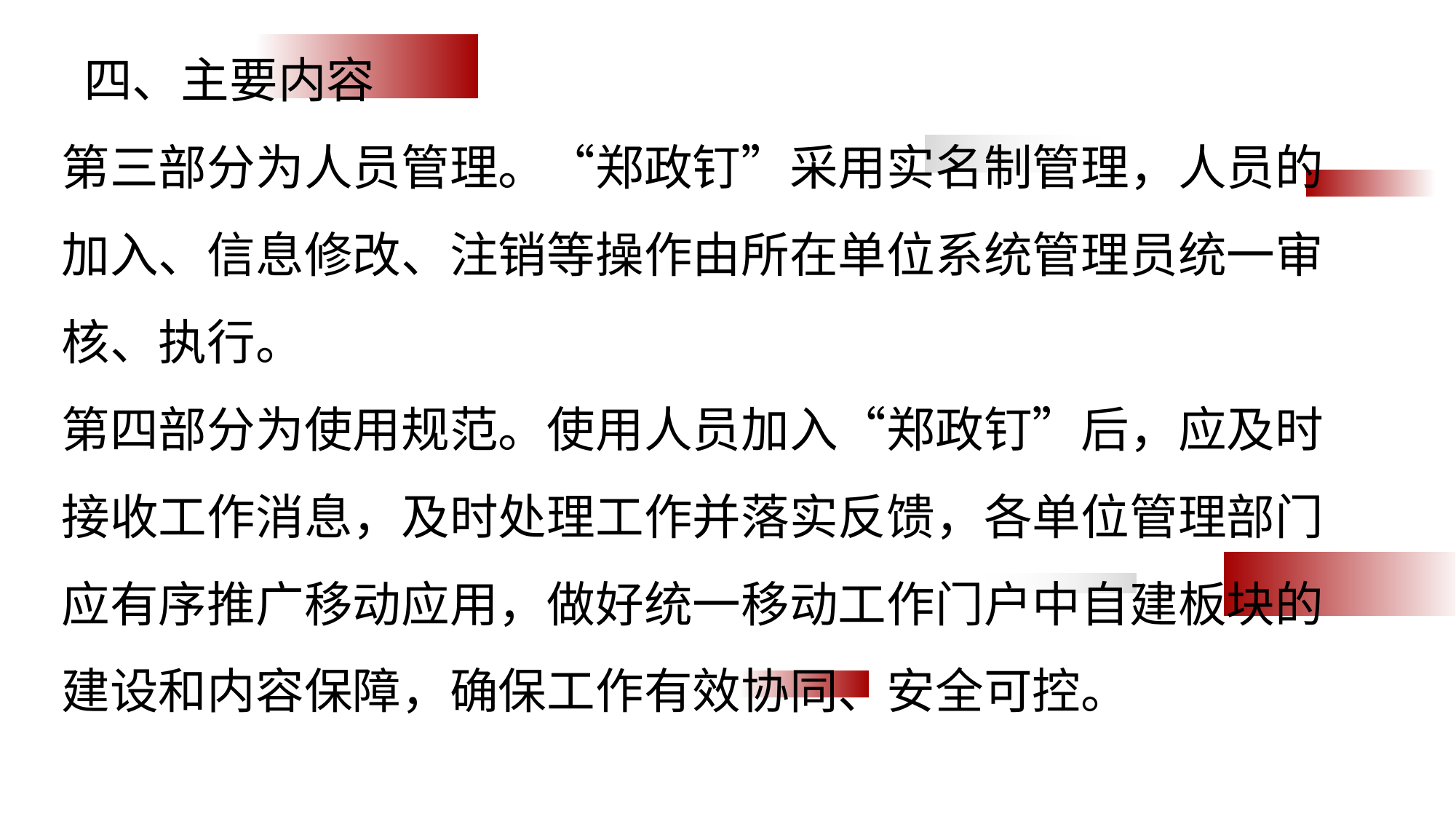

四、主要内容
第三部分为人员管理。“郑政钉”采用实名制管理，人员的加入、信息修改、注销等操作由所在单位系统管理员统一审核、执行。
第四部分为使用规范。使用人员加入“郑政钉”后，应及时接收工作消息，及时处理工作并落实反馈，各单位管理部门应有序推广移动应用，做好统一移动工作门户中自建板块的建设和内容保障，确保工作有效协同、安全可控。